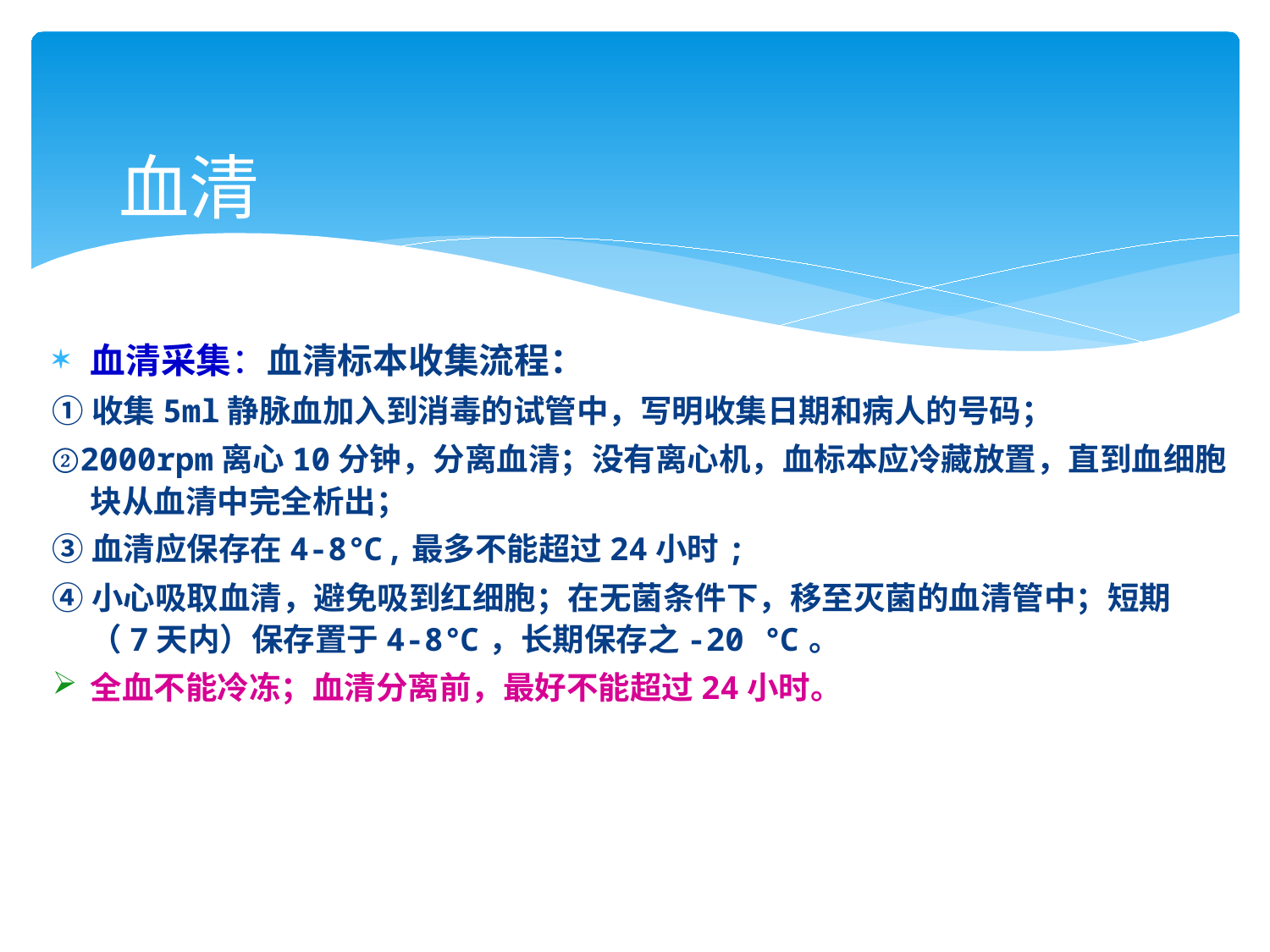

# 血清
血清采集：血清标本收集流程：
①收集5ml静脉血加入到消毒的试管中，写明收集日期和病人的号码；
②2000rpm离心10分钟，分离血清；没有离心机，血标本应冷藏放置，直到血细胞块从血清中完全析出；
③血清应保存在4-8℃,最多不能超过24小时;
④小心吸取血清，避免吸到红细胞；在无菌条件下，移至灭菌的血清管中；短期（7天内）保存置于4-8℃，长期保存之-20 ℃。
全血不能冷冻；血清分离前，最好不能超过24小时。